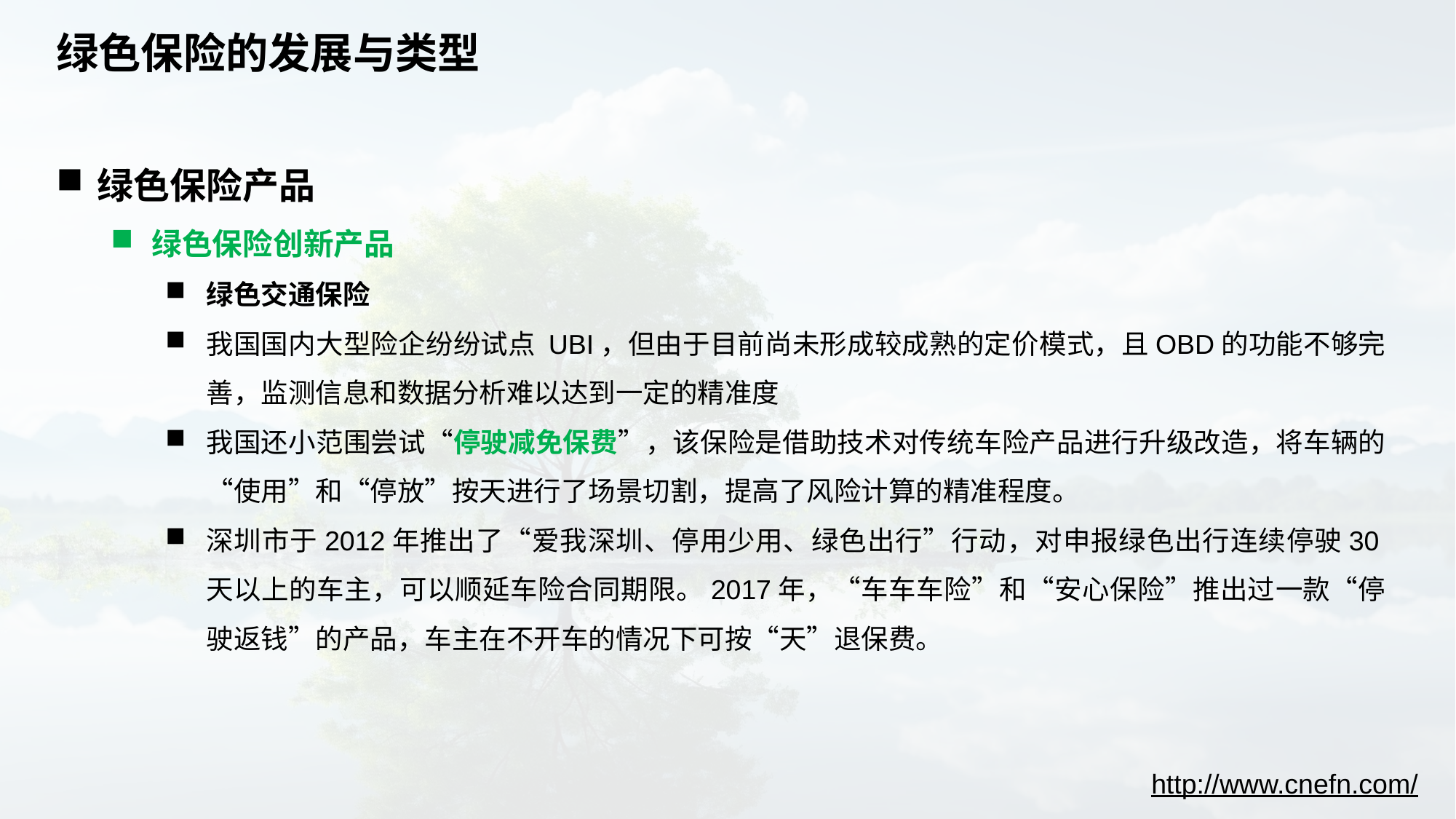

# 绿色保险的发展与类型
绿色保险产品
绿色保险创新产品
绿色交通保险
我国国内大型险企纷纷试点 UBI，但由于目前尚未形成较成熟的定价模式，且OBD的功能不够完善，监测信息和数据分析难以达到一定的精准度
我国还小范围尝试“停驶减免保费”，该保险是借助技术对传统车险产品进行升级改造，将车辆的“使用”和“停放”按天进行了场景切割，提高了风险计算的精准程度。
深圳市于2012年推出了“爱我深圳、停用少用、绿色出行”行动，对申报绿色出行连续停驶30天以上的车主，可以顺延车险合同期限。2017年，“车车车险”和“安心保险”推出过一款“停驶返钱”的产品，车主在不开车的情况下可按“天”退保费。